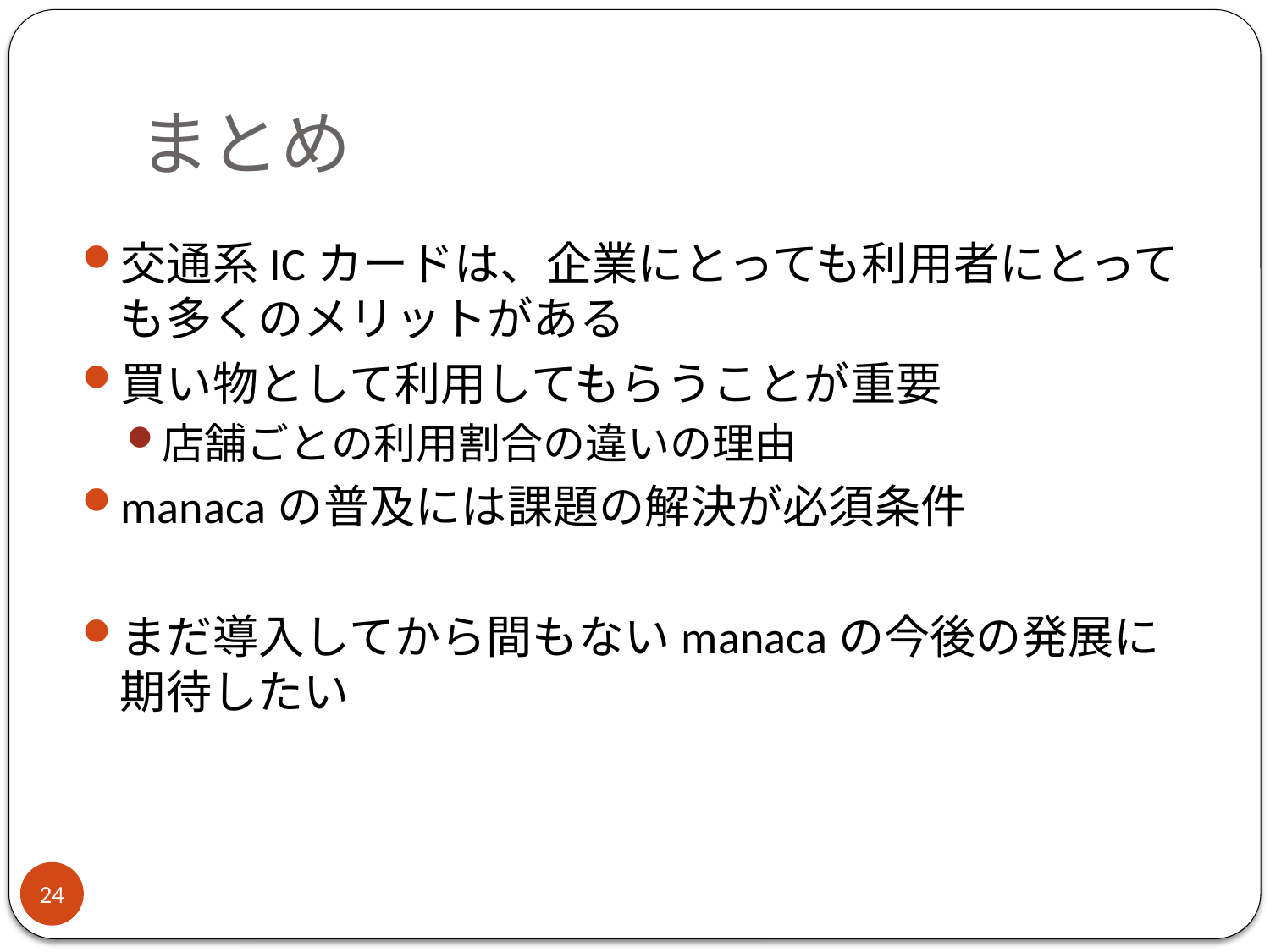

# まとめ
交通系ICカードは、企業にとっても利用者にとっても多くのメリットがある
買い物として利用してもらうことが重要
店舗ごとの利用割合の違いの理由
manacaの普及には課題の解決が必須条件

まだ導入してから間もないmanacaの今後の発展に期待したい
24